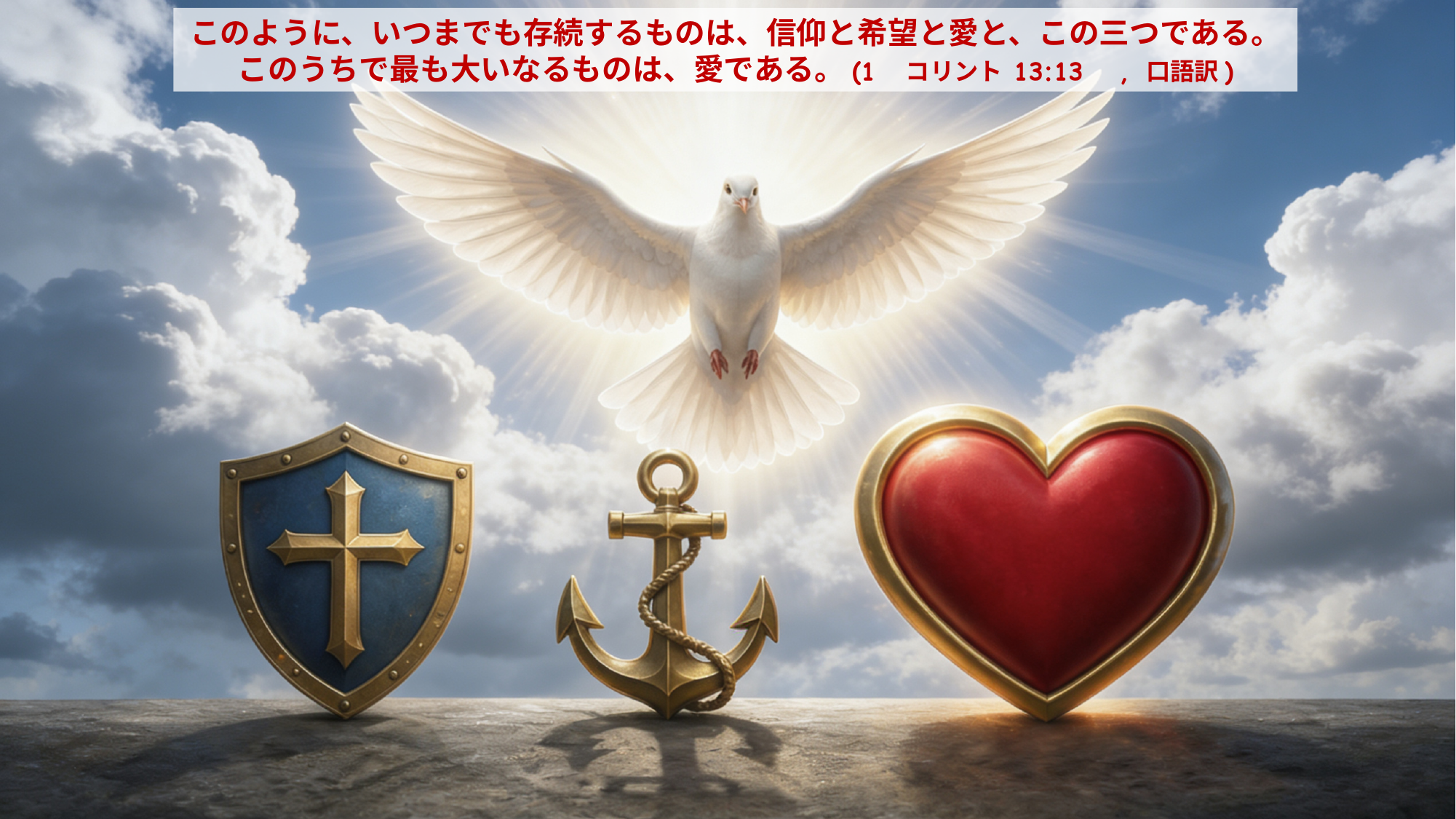

このように、いつまでも存続するものは、信仰と希望と愛と、この三つである。このうちで最も大いなるものは、愛である。(1　コリント 13:13　, 口語訳)